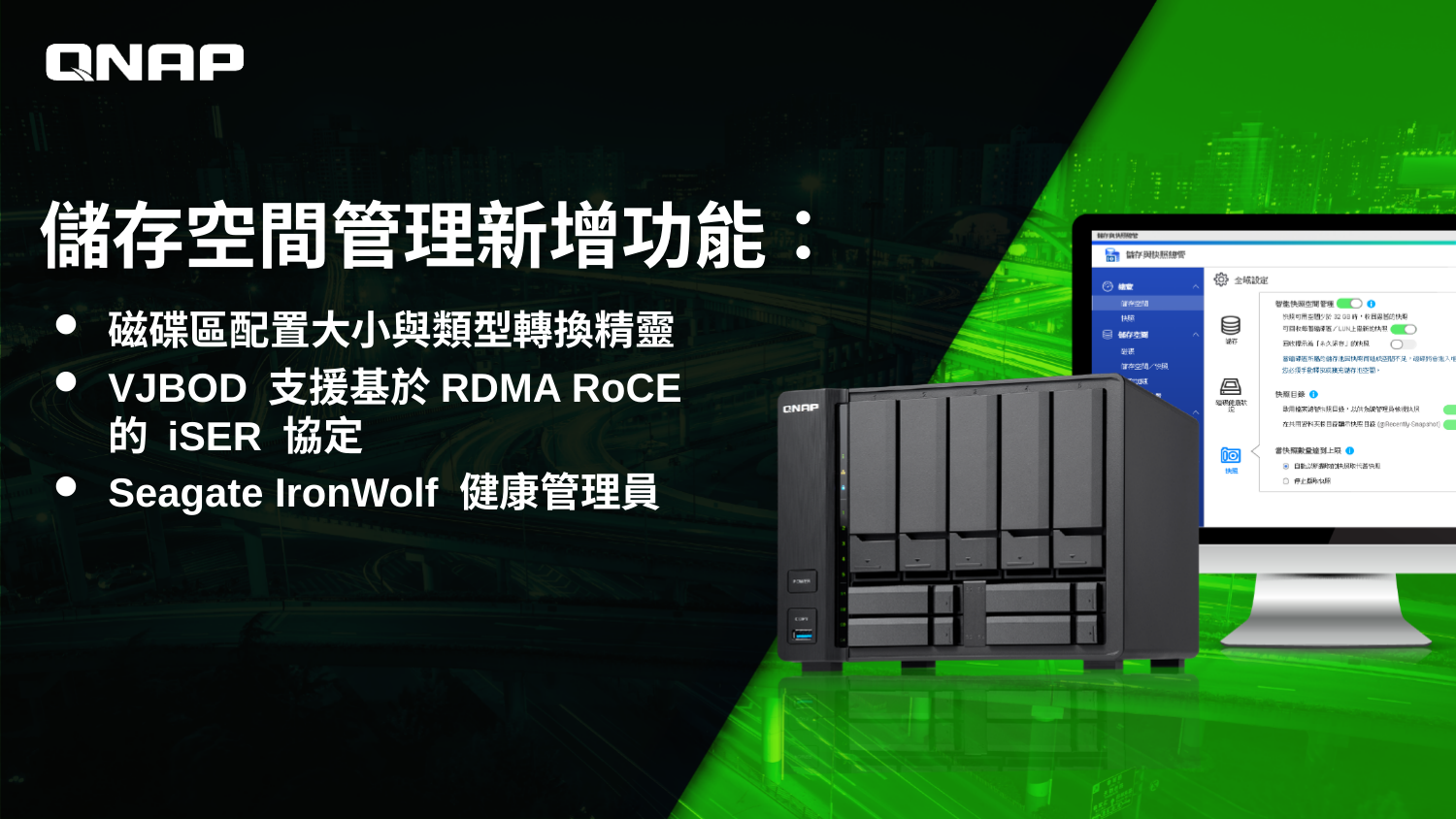

# 儲存空間管理新增功能：
磁碟區配置大小與類型轉換精靈
VJBOD 支援基於RDMA RoCE 的 iSER 協定
Seagate IronWolf 健康管理員